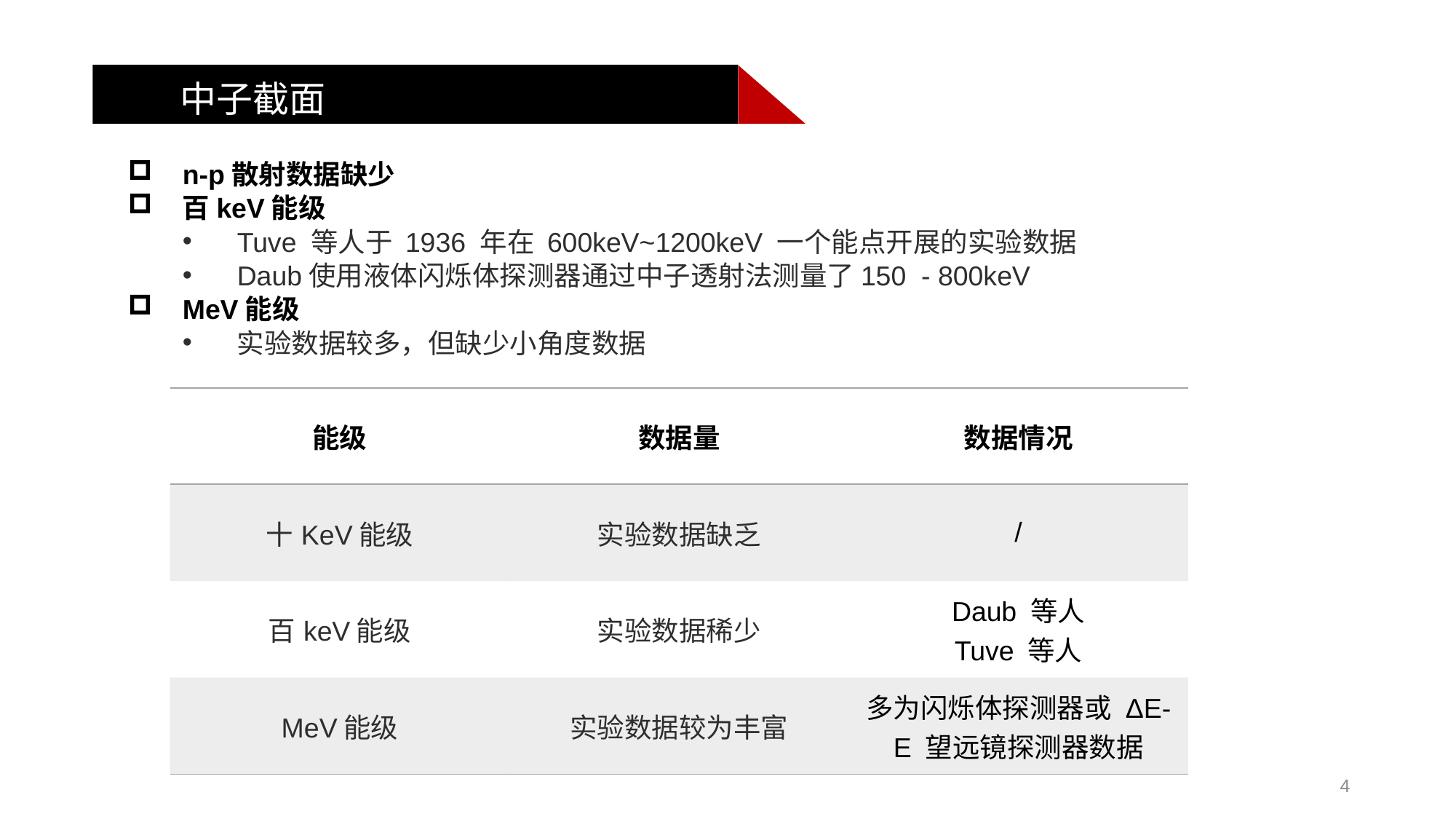

中子截面
n-p散射数据缺少
百keV能级
Tuve 等人于 1936 年在 600keV~1200keV 一个能点开展的实验数据
Daub使用液体闪烁体探测器通过中子透射法测量了150  - 800keV
MeV能级
实验数据较多，但缺少小角度数据

| 能级 | 数据量 | 数据情况 |
| --- | --- | --- |
| 十KeV能级 | 实验数据缺乏 | / |
| 百keV能级 | 实验数据稀少 | Daub 等人 Tuve 等人 |
| MeV能级 | 实验数据较为丰富 | 多为闪烁体探测器或 ΔE-E 望远镜探测器数据 |
4
2023/11/26